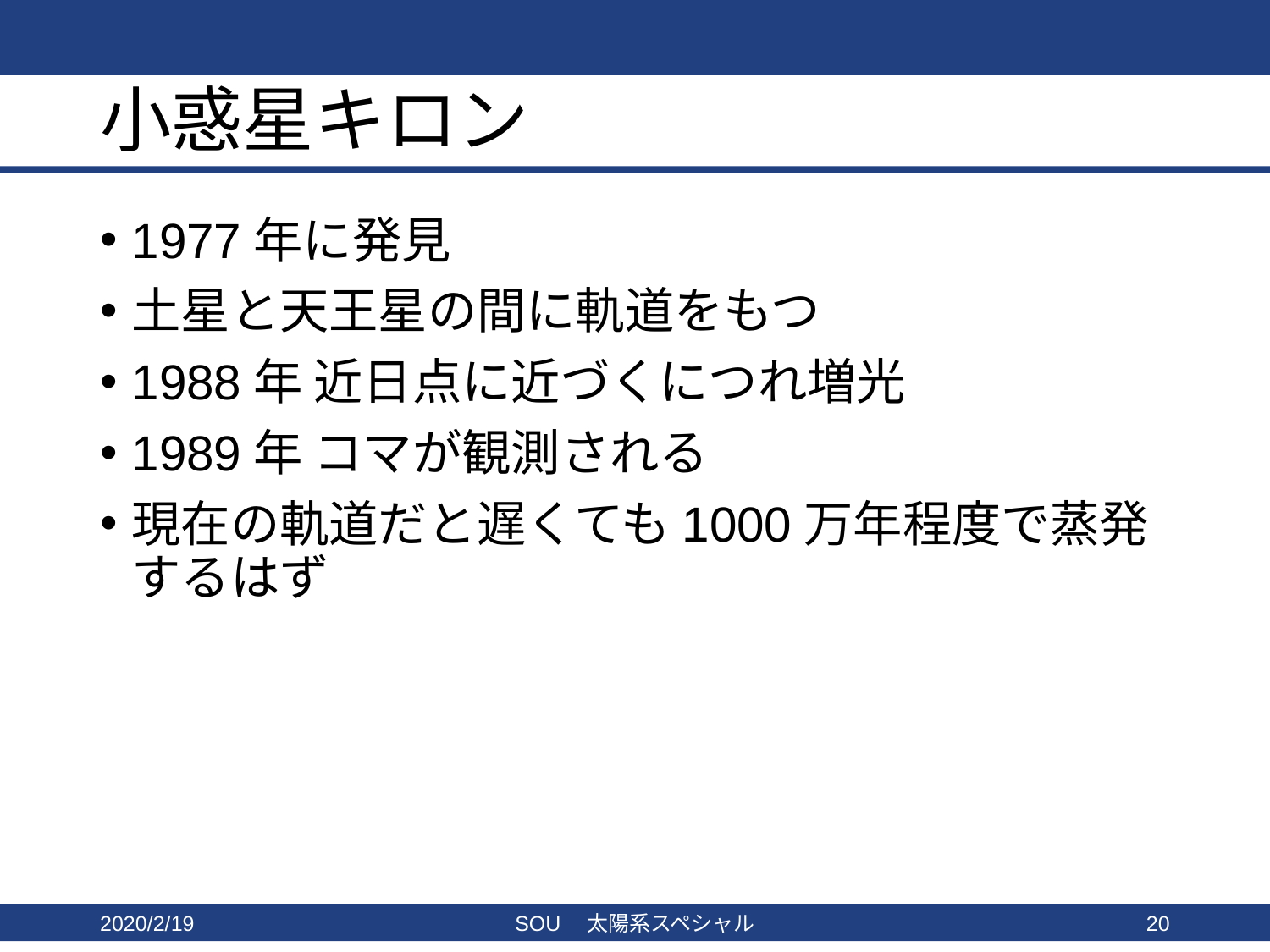

# 小惑星キロン
1977年に発見
土星と天王星の間に軌道をもつ
1988年 近日点に近づくにつれ増光
1989年 コマが観測される
現在の軌道だと遅くても1000万年程度で蒸発するはず

2020/2/19
SOU　太陽系スペシャル
20